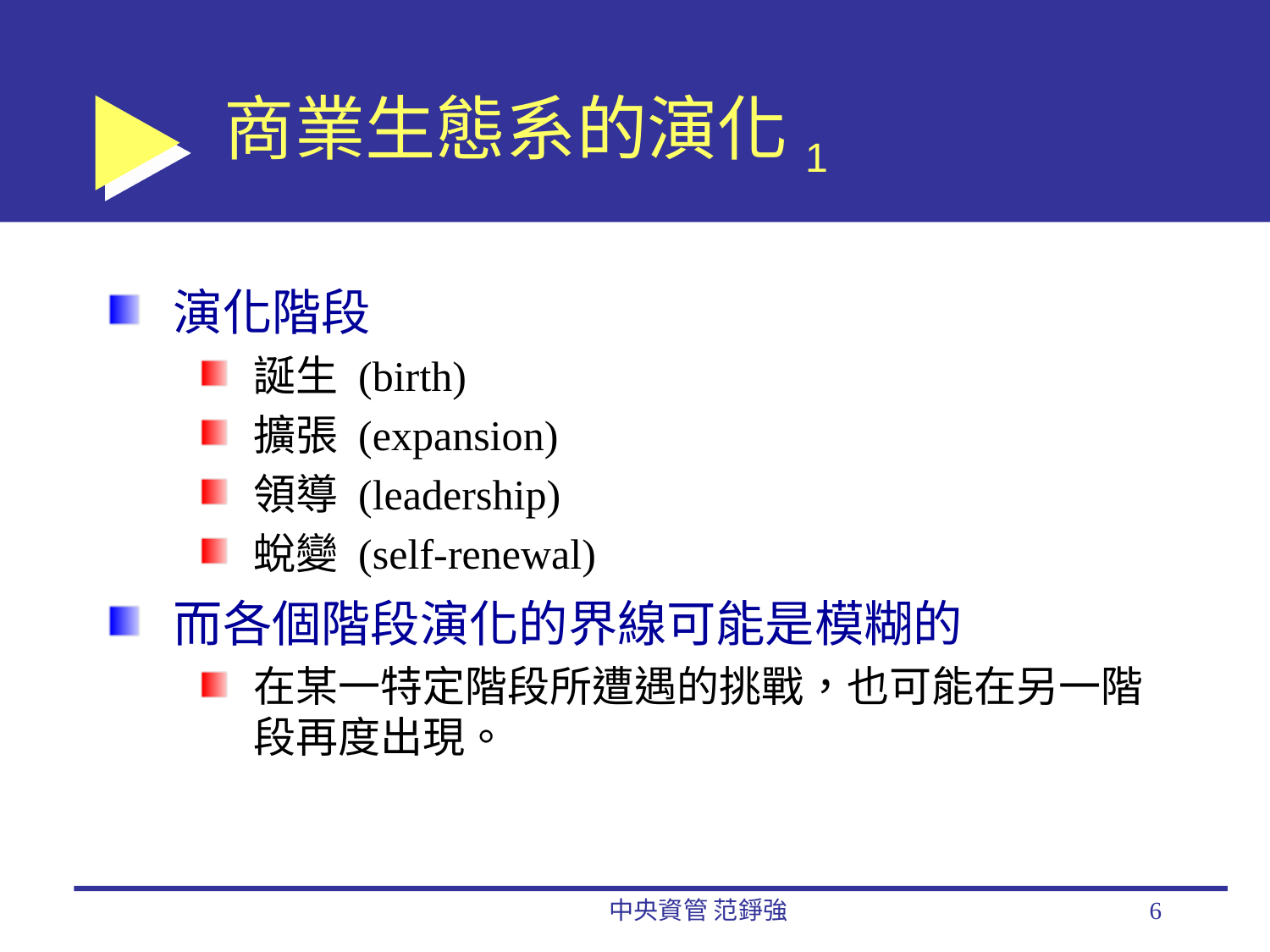

# 商業生態系的演化1
演化階段
誕生 (birth)
擴張 (expansion)
領導 (leadership)
蛻變 (self-renewal)
而各個階段演化的界線可能是模糊的
在某一特定階段所遭遇的挑戰，也可能在另一階段再度出現。

中央資管 范錚強
6